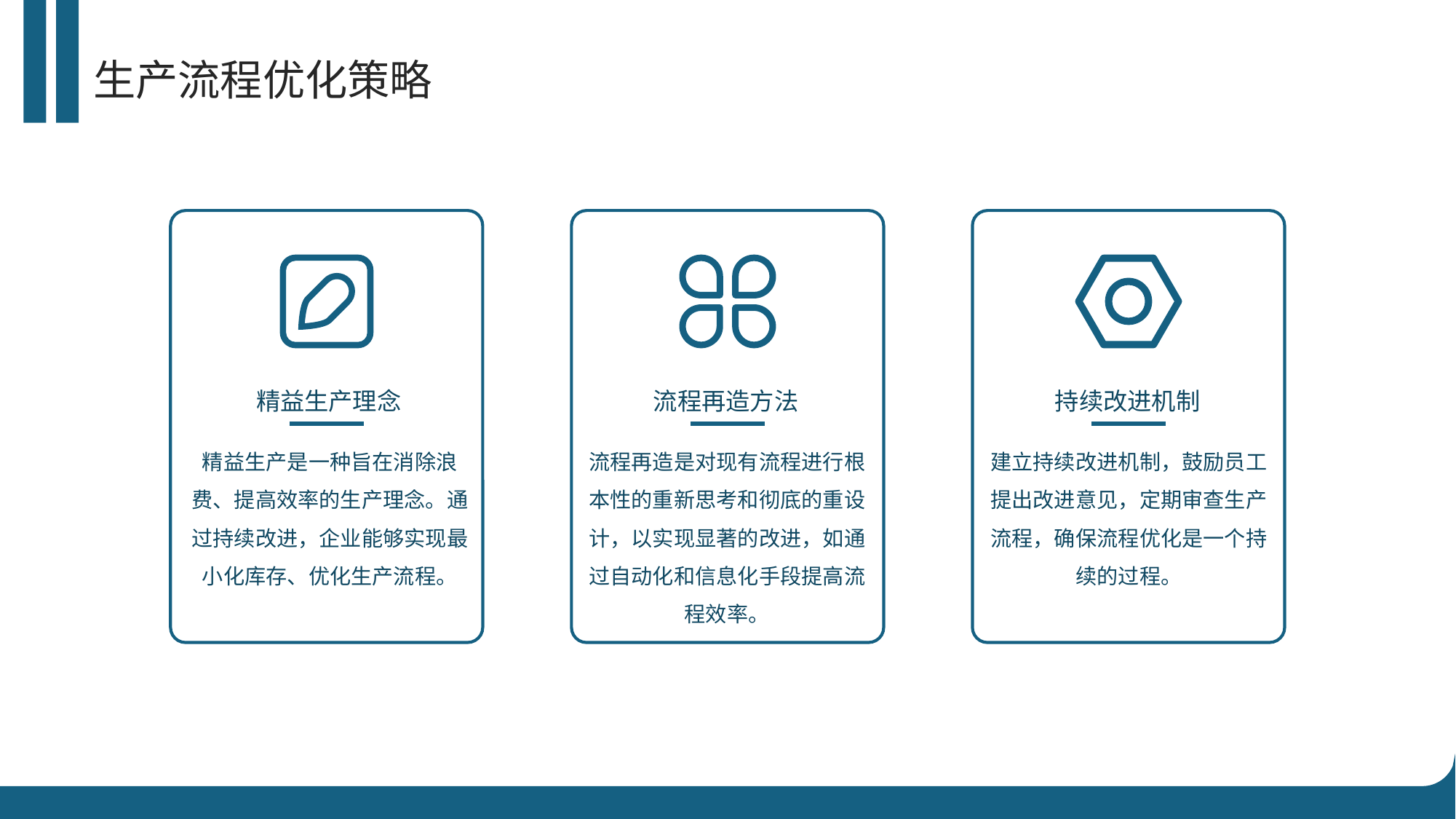

生产流程优化策略

精益生产理念
流程再造方法
持续改进机制
精益生产是一种旨在消除浪费、提高效率的生产理念。通过持续改进，企业能够实现最小化库存、优化生产流程。
流程再造是对现有流程进行根本性的重新思考和彻底的重设计，以实现显著的改进，如通过自动化和信息化手段提高流程效率。
建立持续改进机制，鼓励员工提出改进意见，定期审查生产流程，确保流程优化是一个持续的过程。